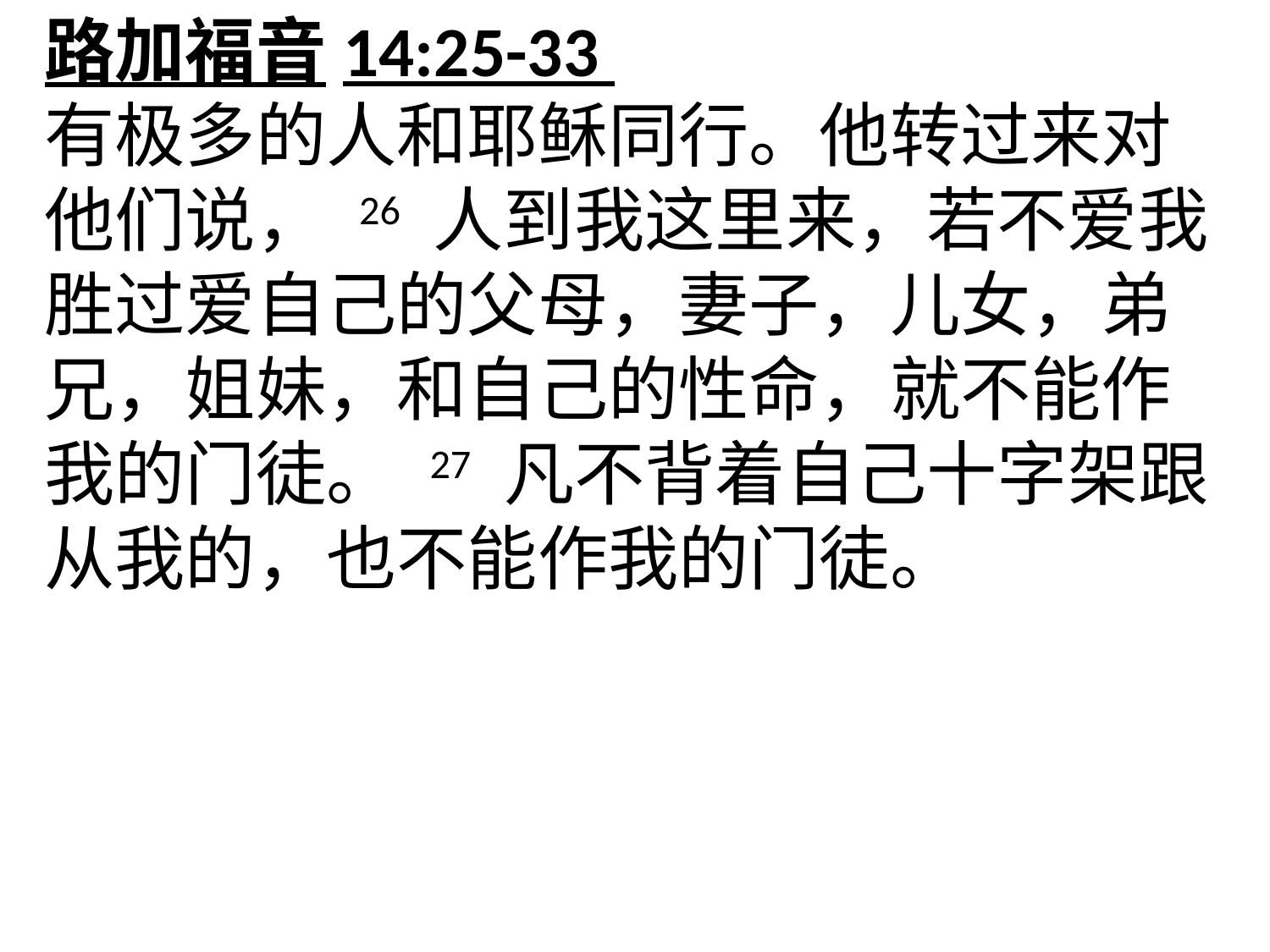

路加福音14:25-33
有极多的人和耶稣同行。他转过来对他们说， 26 人到我这里来，若不爱我胜过爱自己的父母，妻子，儿女，弟兄，姐妹，和自己的性命，就不能作我的门徒。 27 凡不背着自己十字架跟从我的，也不能作我的门徒。